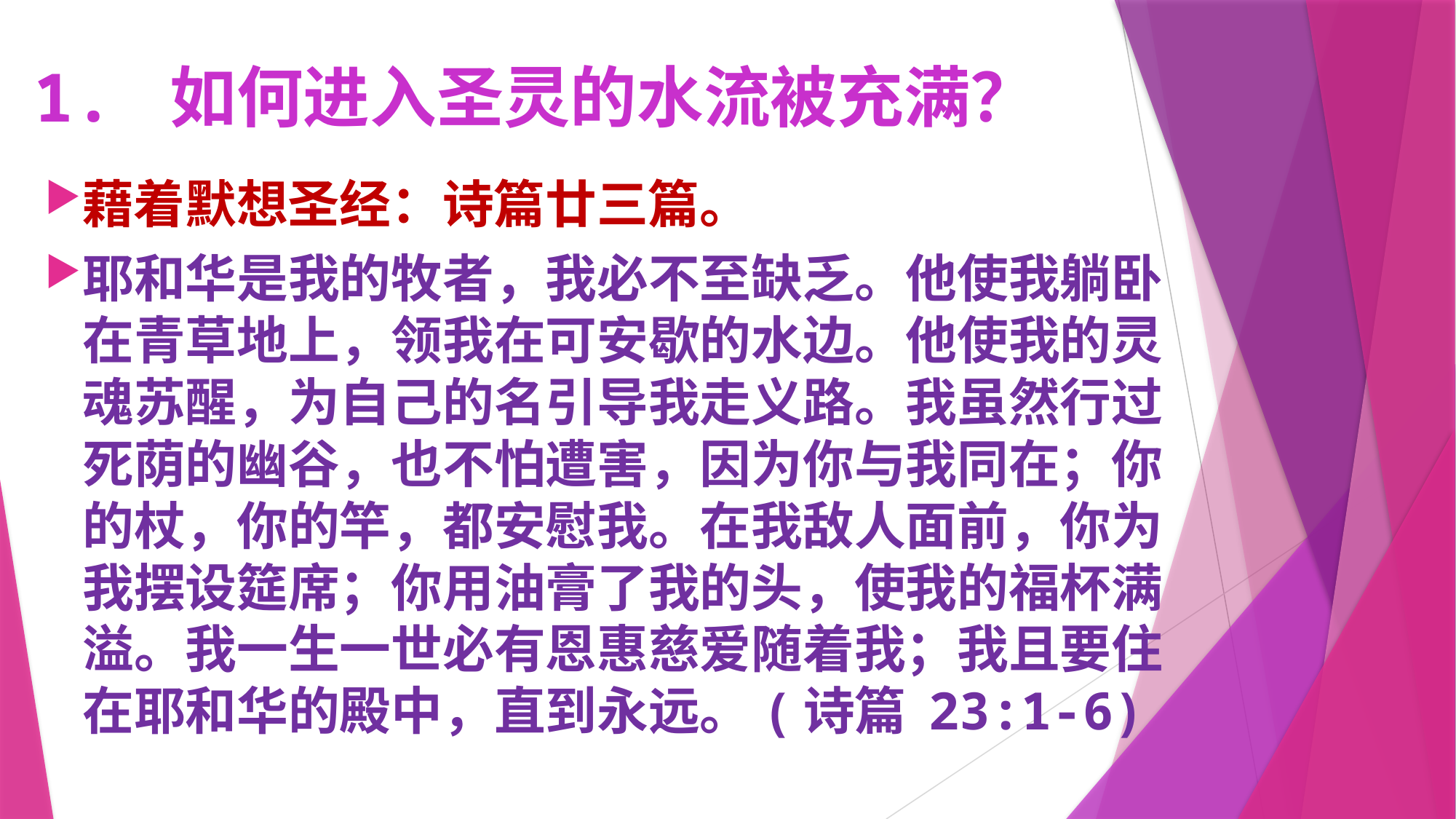

# 1. 如何进入圣灵的水流被充满？
藉着默想圣经：诗篇廿三篇。
耶和华是我的牧者，我必不至缺乏。他使我躺卧在青草地上，领我在可安歇的水边。他使我的灵魂苏醒，为自己的名引导我走义路。我虽然行过死荫的幽谷，也不怕遭害，因为你与我同在；你的杖，你的竿，都安慰我。在我敌人面前，你为我摆设筵席；你用油膏了我的头，使我的福杯满溢。我一生一世必有恩惠慈爱随着我；我且要住在耶和华的殿中，直到永远。(诗篇 23:1-6)